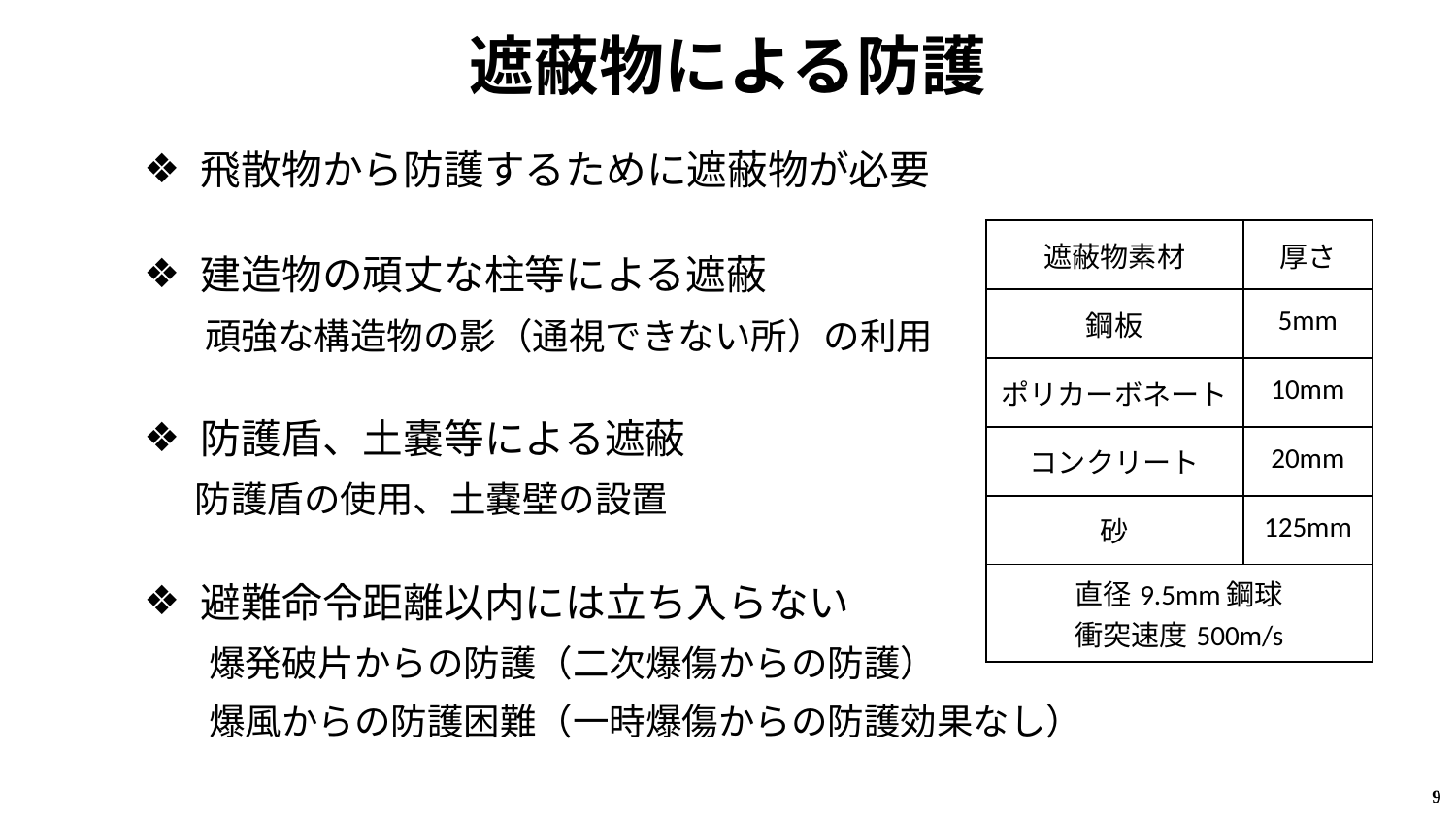

遮蔽物による防護
飛散物から防護するために遮蔽物が必要

建造物の頑丈な柱等による遮蔽
　　　　　　頑強な構造物の影（通視できない所）の利用

防護盾、土嚢等による遮蔽
　　　　　防護盾の使用、土嚢壁の設置

避難命令距離以内には立ち入らない
　　　　爆発破片からの防護（二次爆傷からの防護）
　　　　爆風からの防護困難（一時爆傷からの防護効果なし）
| 遮蔽物素材 | 厚さ |
| --- | --- |
| 鋼板 | 5mm |
| ポリカーボネート | 10mm |
| コンクリート | 20mm |
| 砂 | 125mm |
| 直径9.5mm鋼球 衝突速度500m/s |  |
9